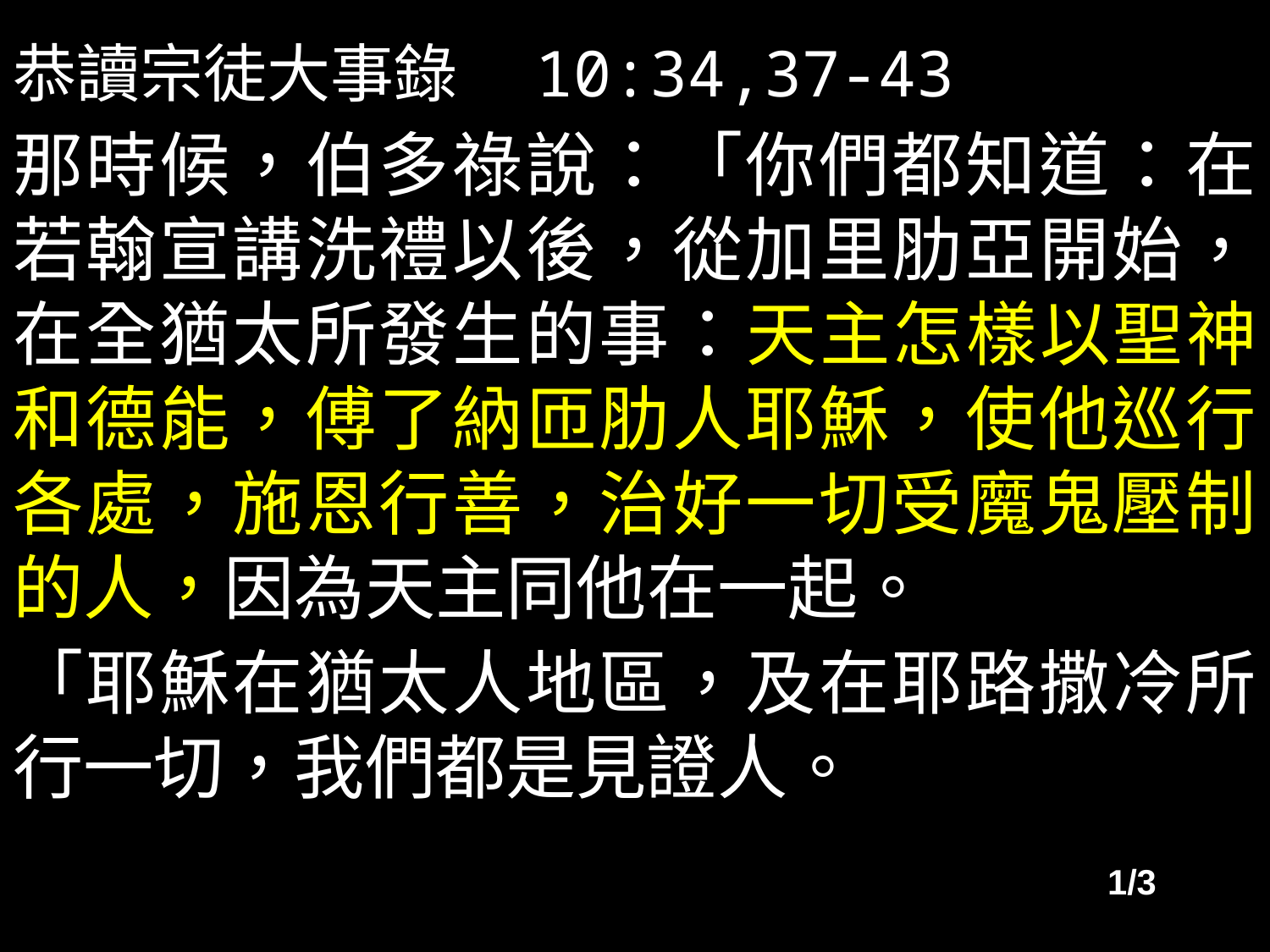

恭讀宗徒大事錄　10:34,37-43
那時候，伯多祿說：「你們都知道：在若翰宣講洗禮以後，從加里肋亞開始，在全猶太所發生的事：天主怎樣以聖神和德能，傅了納匝肋人耶穌，使他巡行各處，施恩行善，治好一切受魔鬼壓制的人，因為天主同他在一起。
「耶穌在猶太人地區，及在耶路撒冷所行一切，我們都是見證人。
1/3